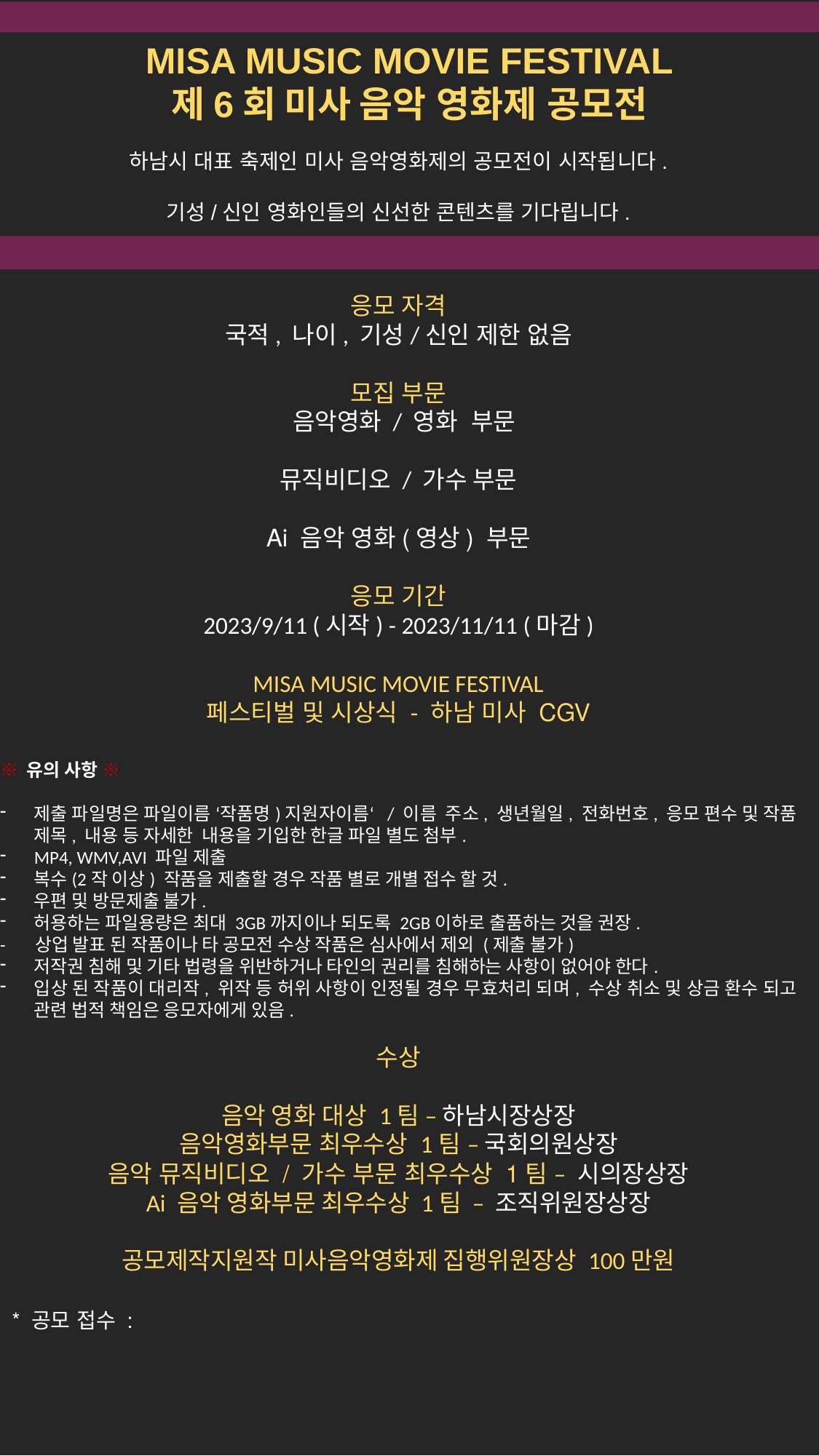

MISA MUSIC MOVIE FESTIVAL
제6회 미사 음악 영화제 공모전
하남시 대표 축제인 미사 음악영화제의 공모전이 시작됩니다.

기성/신인 영화인들의 신선한 콘텐츠를 기다립니다.

응모 자격
국적, 나이, 기성/신인 제한 없음

모집 부문
 음악영화 / 영화  부문

뮤직비디오 / 가수 부문

Ai 음악 영화(영상) 부문

응모 기간
2023/9/11 (시작) - 2023/11/11 (마감)

MISA MUSIC MOVIE FESTIVAL
페스티벌 및 시상식 - 하남 미사 CGV

※ 유의 사항 ※

제출 파일명은 파일이름 ‘작품명)지원자이름‘  / 이름  주소, 생년월일, 전화번호, 응모 편수 및 작품 제목, 내용 등 자세한  내용을 기입한 한글 파일 별도 첨부.
MP4, WMV,AVI 파일 제출
복수(2작 이상) 작품을 제출할 경우 작품 별로 개별 접수 할 것.
우편 및 방문제출 불가.
허용하는 파일용량은 최대 3GB까지이나 되도록 2GB이하로 출품하는 것을 권장.
-      상업 발표 된 작품이나 타 공모전 수상 작품은 심사에서 제외 (제출 불가)
저작권 침해 및 기타 법령을 위반하거나 타인의 권리를 침해하는 사항이 없어야 한다.
입상 된 작품이 대리작, 위작 등 허위 사항이 인정될 경우 무효처리 되며, 수상 취소 및 상금 환수 되고 관련 법적 책임은 응모자에게 있음.

수상

음악 영화 대상 1팀 – 하남시장상장
음악영화부문 최우수상 1팀 – 국회의원상장
음악 뮤직비디오 / 가수 부문 최우수상 1팀 –  시의장상장
Ai 음악 영화부문 최우수상 1팀  –  조직위원장상장

공모제작지원작 미사음악영화제 집행위원장상 100만원

  * 공모 접수 :